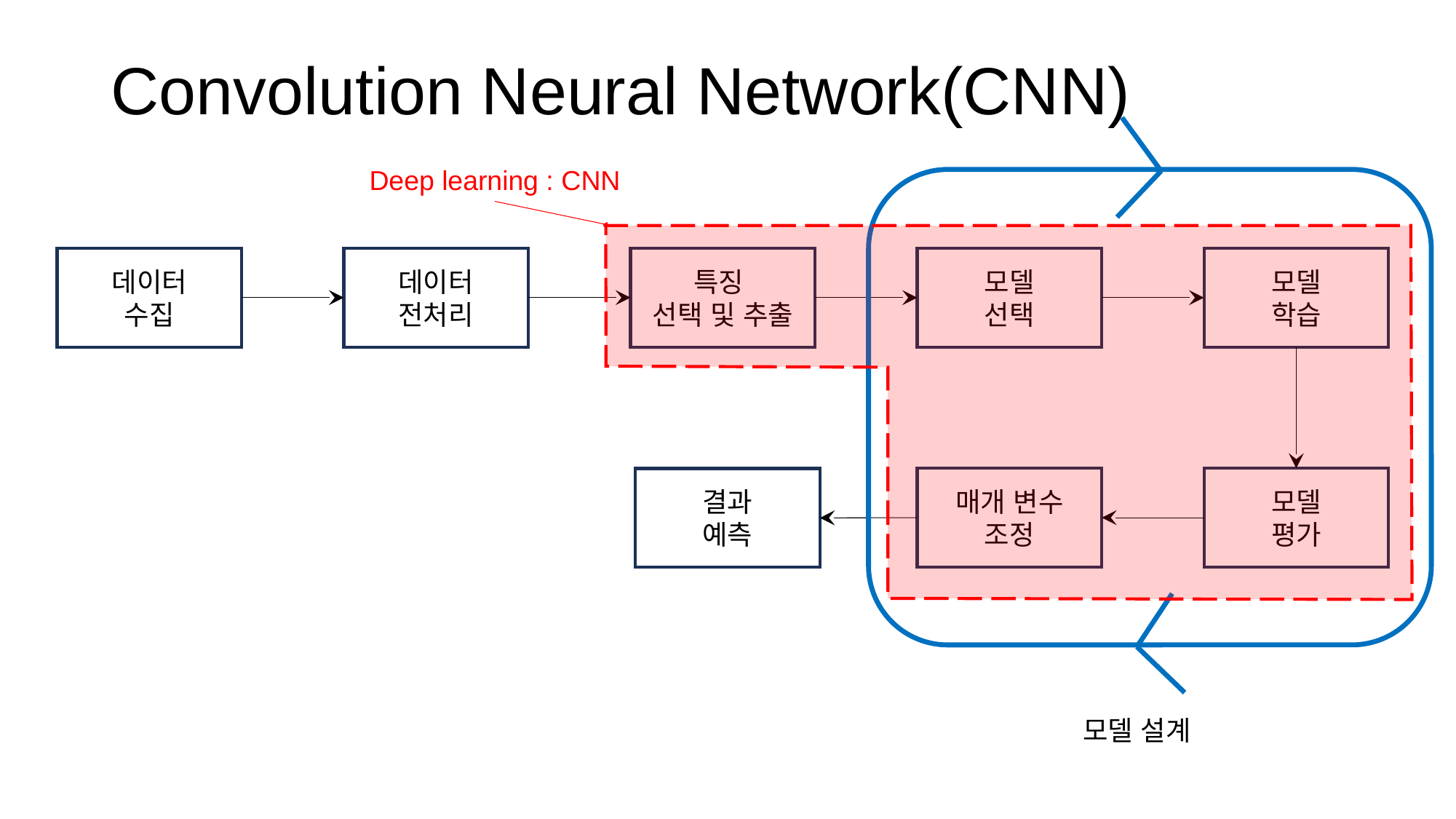

# Convolution Neural Network(CNN)
Deep learning : CNN

모델
학습
데이터
수집
특징
선택 및 추출
모델
선택
데이터
전처리
매개 변수
조정
모델
평가
결과
예측
모델 설계